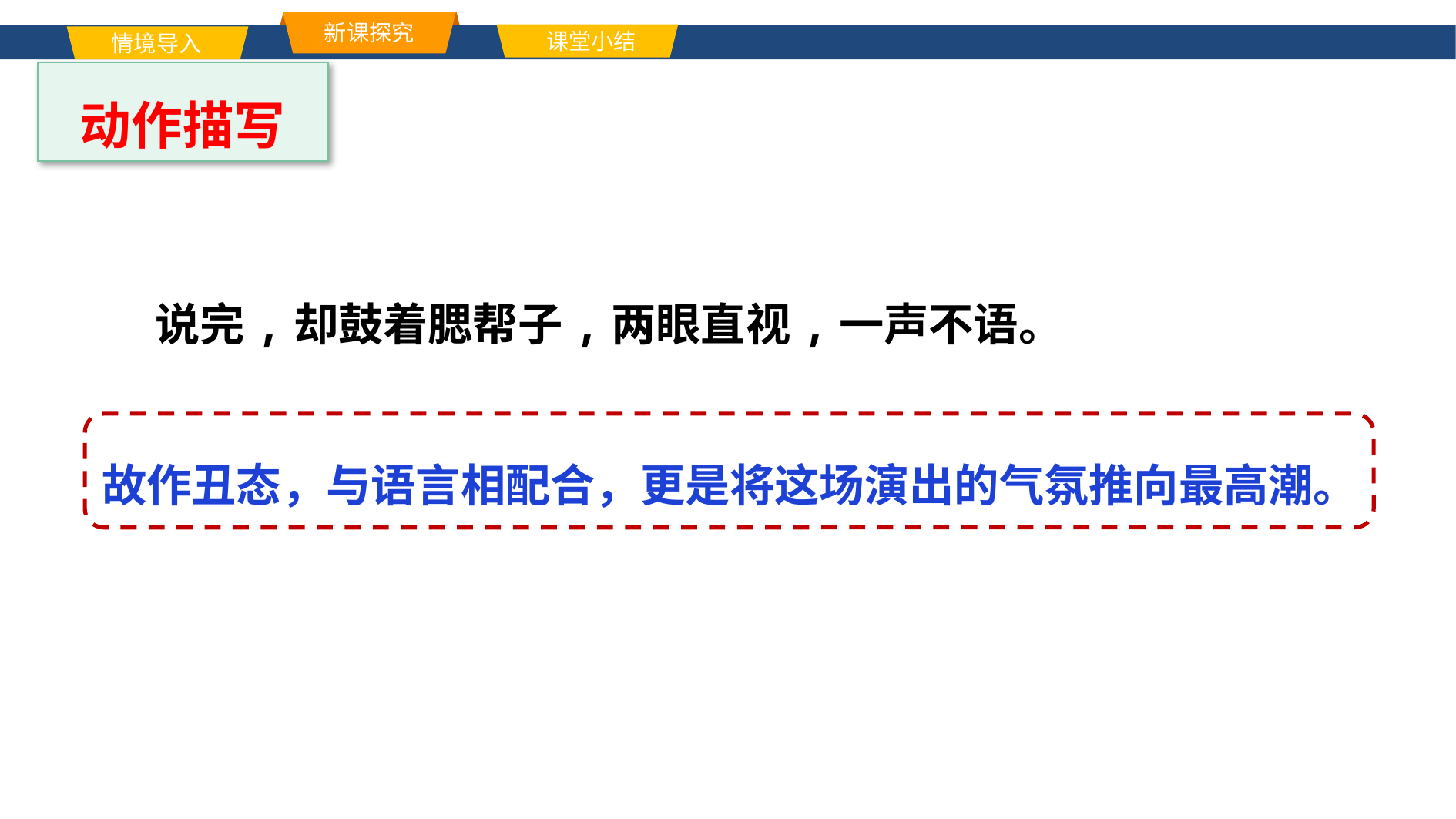

新课探究
课堂小结

情境导入

单击此处添加标题文本内容
动作描写
说完,却鼓着腮帮子,两眼直视,一声不语。
故作丑态，与语言相配合，更是将这场演出的气氛推向最高潮。